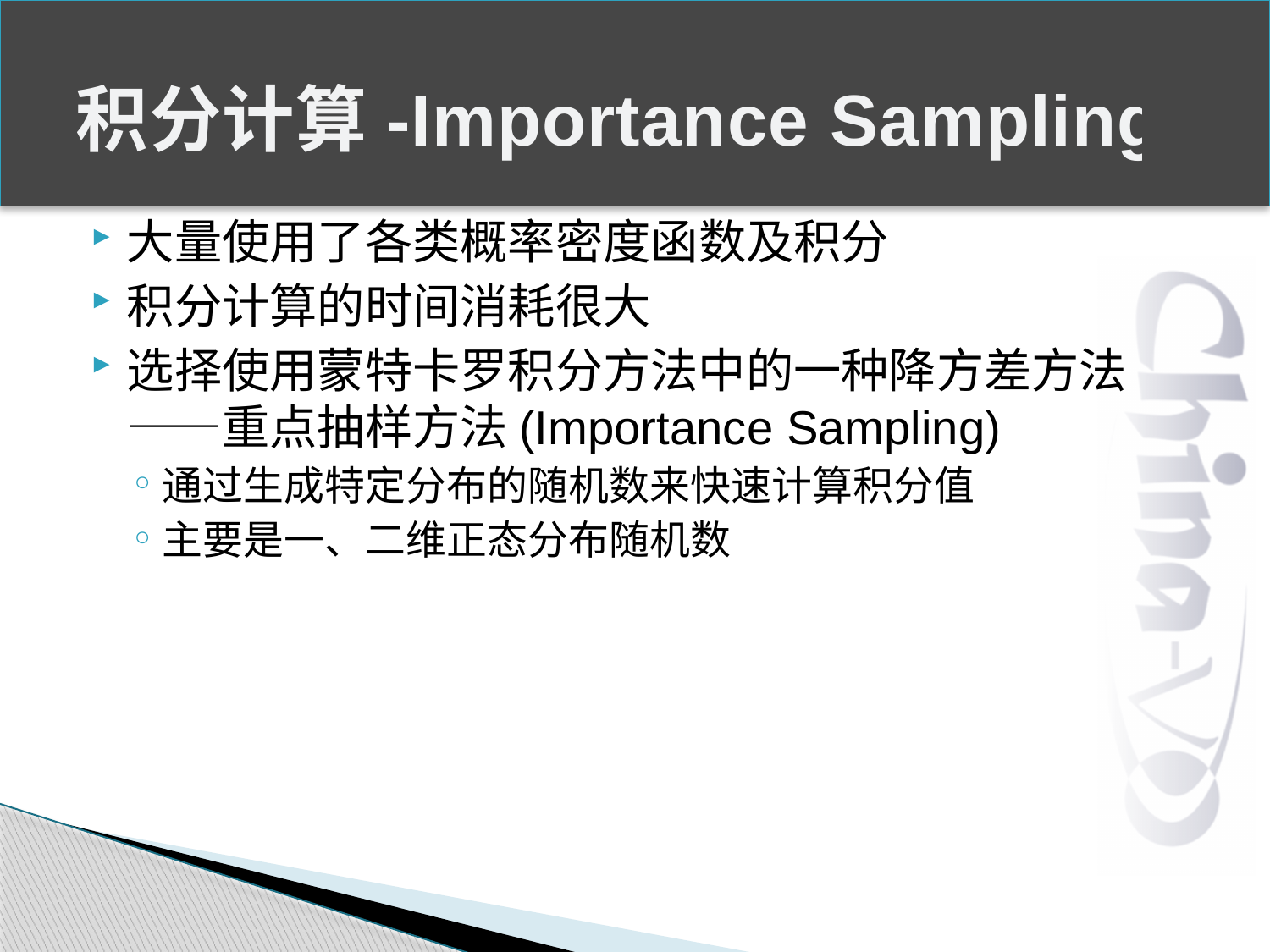

# 积分计算-Importance Sampling
大量使用了各类概率密度函数及积分
积分计算的时间消耗很大
选择使用蒙特卡罗积分方法中的一种降方差方法——重点抽样方法(Importance Sampling)
通过生成特定分布的随机数来快速计算积分值
主要是一、二维正态分布随机数